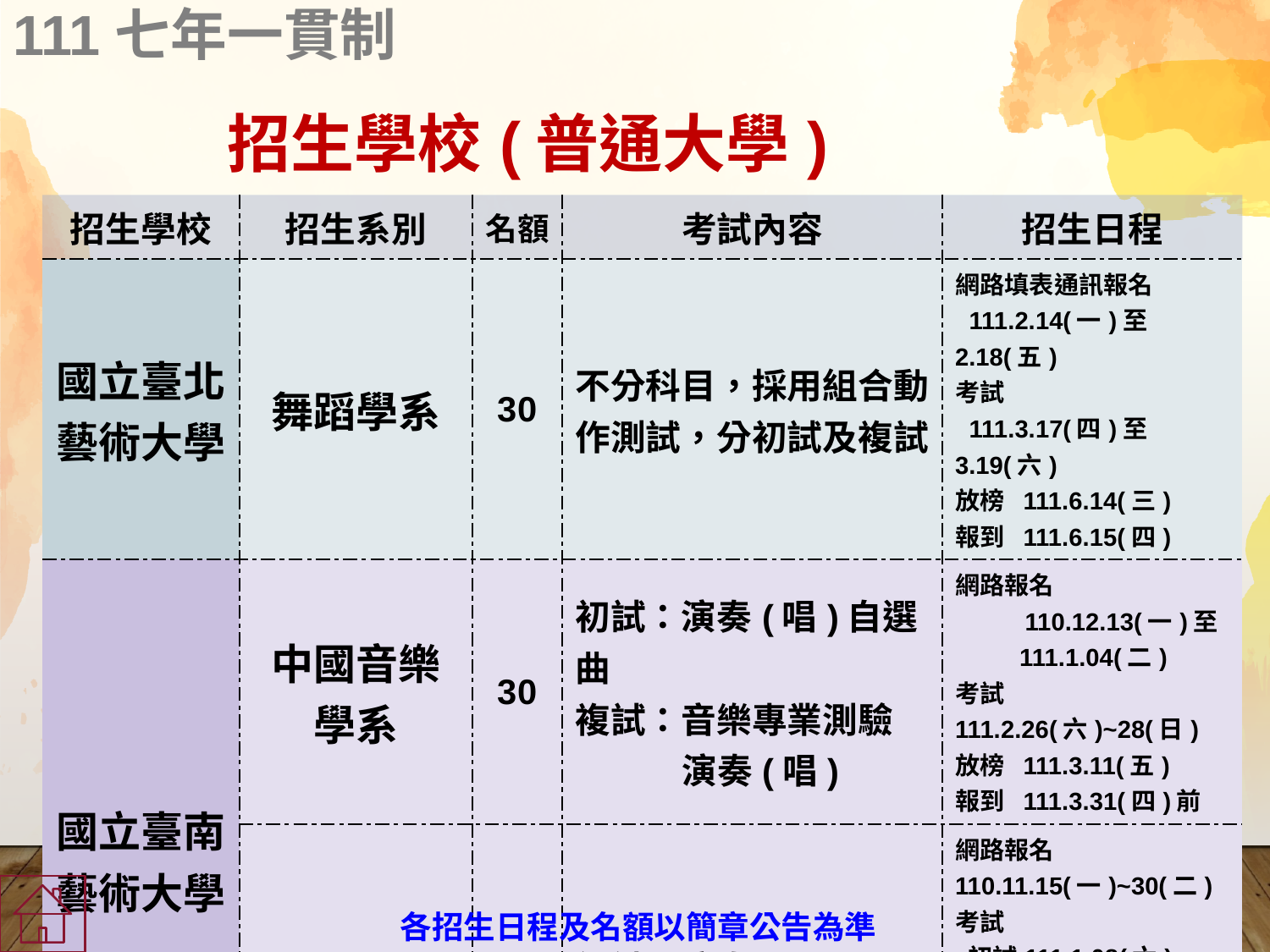

111七年一貫制
招生學校(普通大學)
| 招生學校 | 招生系別 | 名額 | 考試內容 | 招生日程 |
| --- | --- | --- | --- | --- |
| 國立臺北藝術大學 | 舞蹈學系 | 30 | 不分科目，採用組合動作測試，分初試及複試 | 網路填表通訊報名 111.2.14(一)至2.18(五) 考試 111.3.17(四)至3.19(六) 放榜 111.6.14(三) 報到 111.6.15(四) |
| 國立臺南藝術大學 | 中國音樂學系 | 30 | 初試：演奏(唱)自選曲 複試：音樂專業測驗 演奏(唱) | 網路報名 110.12.13(一)至 111.1.04(二) 考試111.2.26(六)~28(日) 放榜 111.3.11(五) 報到 111.3.31(四)前 |
|  | 音樂學系 | 30 | 初試：演奏 複試：演奏 | 網路報名 110.11.15(一)~30(二) 考試 初試111.1.08(六)-09(日) 複試111.3.05(六)-06(日) 放榜 111.3.11(五)前 報到 111.3.31(四)前 |

各招生日程及名額以簡章公告為準